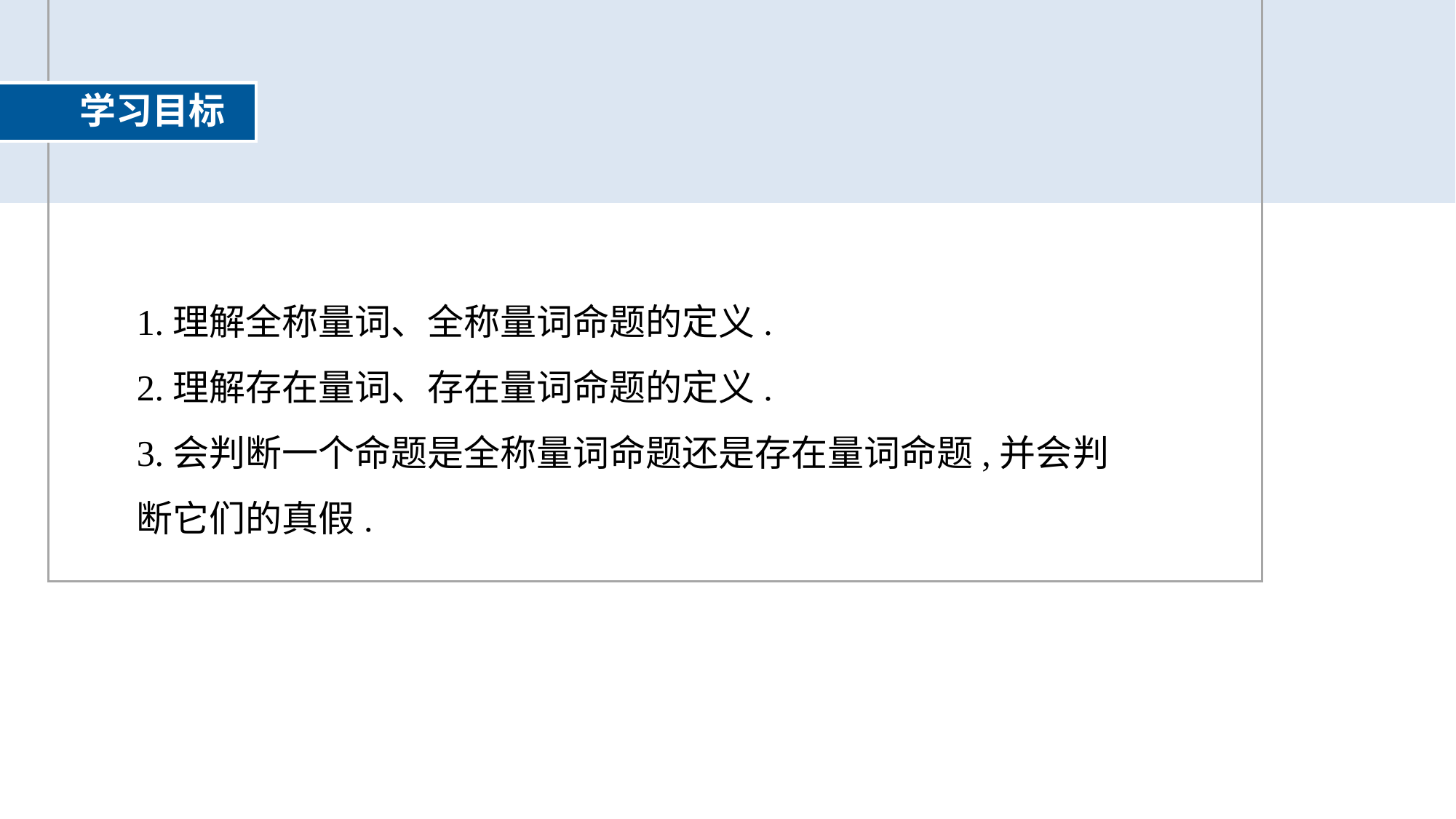

学习目标

1.理解全称量词、全称量词命题的定义.
2.理解存在量词、存在量词命题的定义.
3.会判断一个命题是全称量词命题还是存在量词命题,并会判断它们的真假.